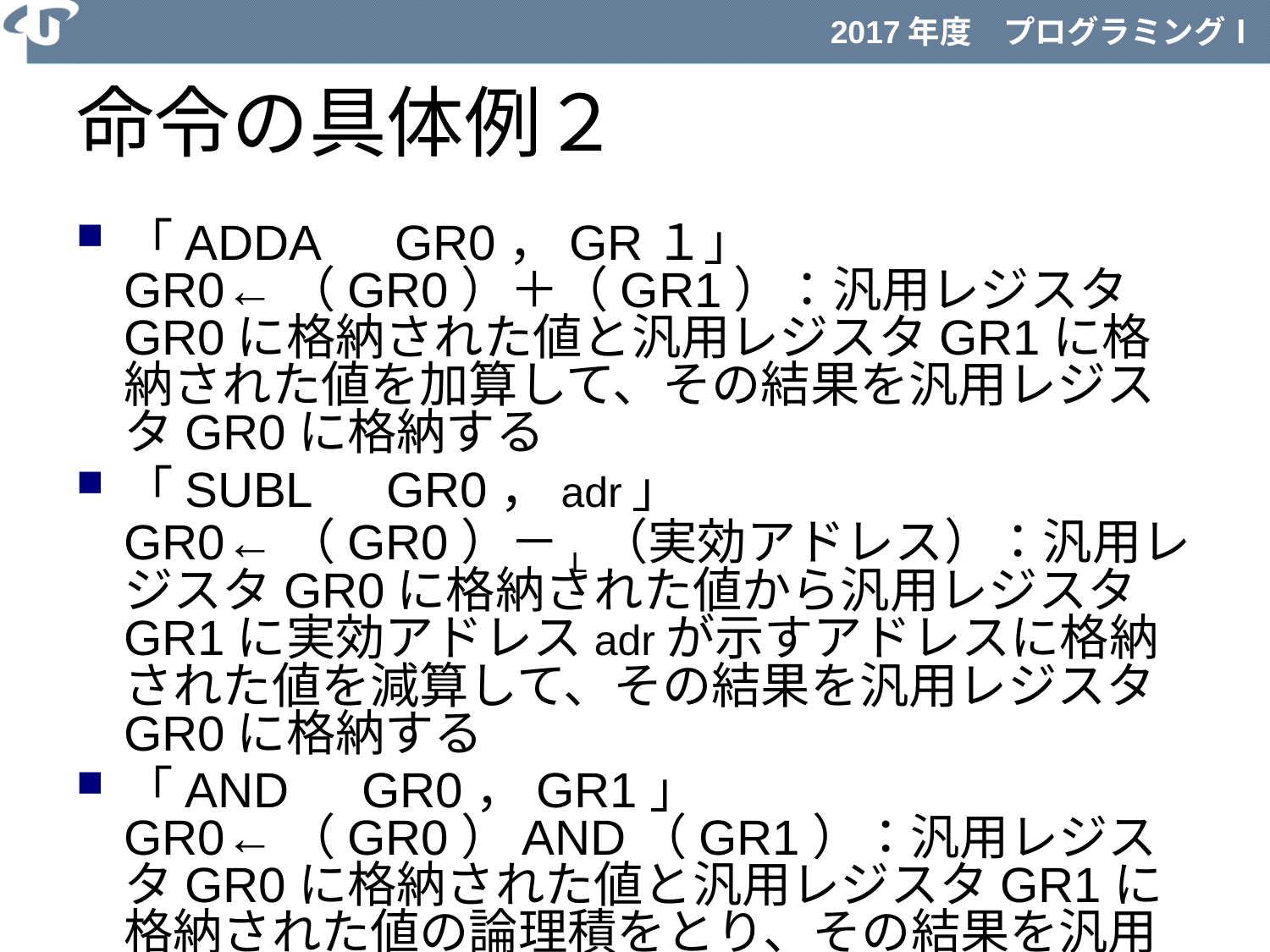

# 命令の具体例２
「ADDA　GR0，GR１」
GR0←（GR0）＋（GR1）：汎用レジスタGR0に格納された値と汎用レジスタGR1に格納された値を加算して、その結果を汎用レジスタGR0に格納する
「SUBL　GR0，adr」
GR0←（GR0）－L（実効アドレス）：汎用レジスタGR0に格納された値から汎用レジスタGR1に実効アドレスadrが示すアドレスに格納された値を減算して、その結果を汎用レジスタGR0に格納する
「AND　GR0，GR1」
GR0←（GR0）AND（GR1）：汎用レジスタGR0に格納された値と汎用レジスタGR1に格納された値の論理積をとり、その結果を汎用レジスタGR0に格納する（各桁ごとに論理積をとる）